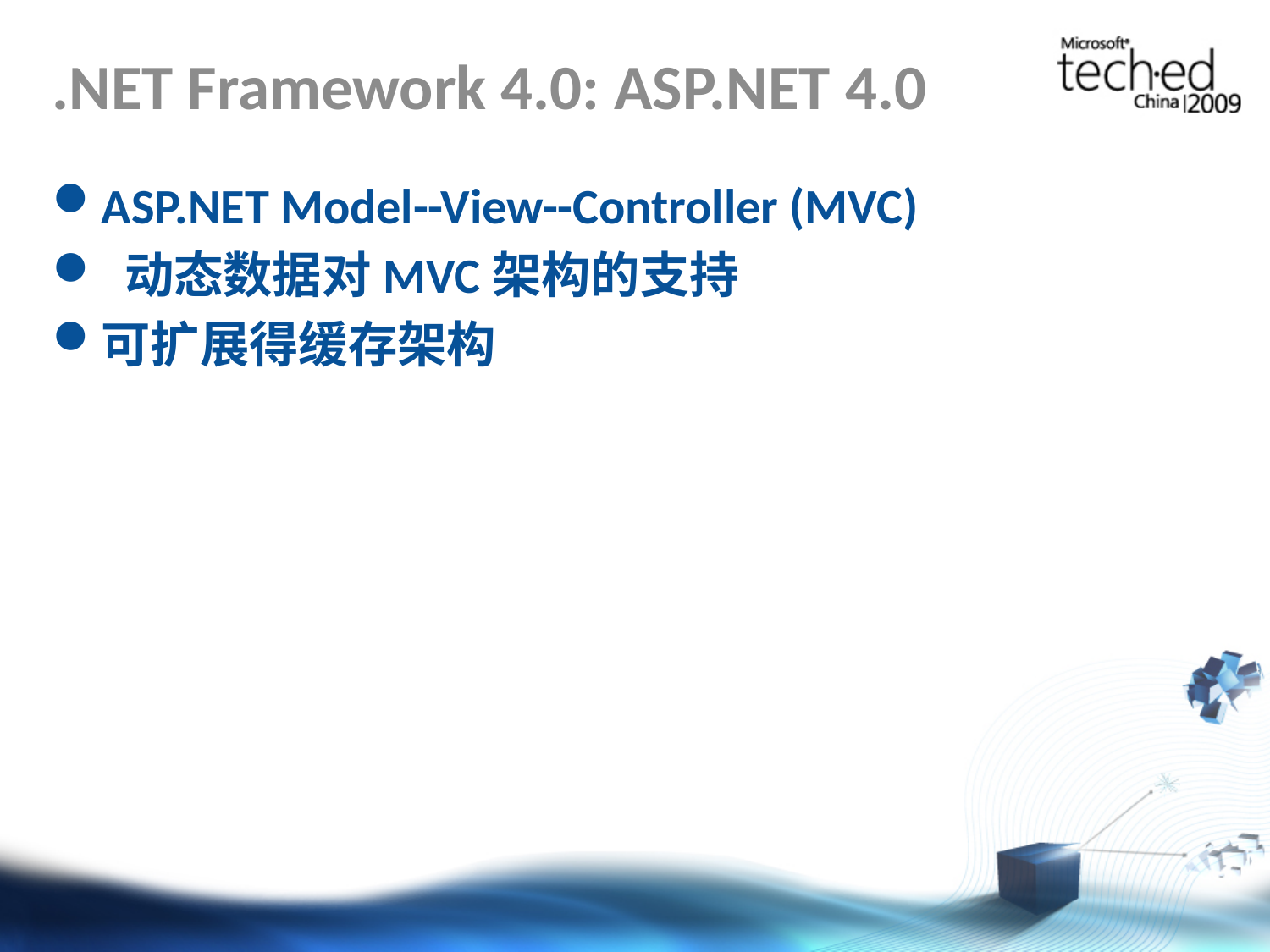

.NET Framework 4.0: ASP.NET 4.0
ASP.NET Model--View--Controller (MVC)
 动态数据对MVC架构的支持
可扩展得缓存架构